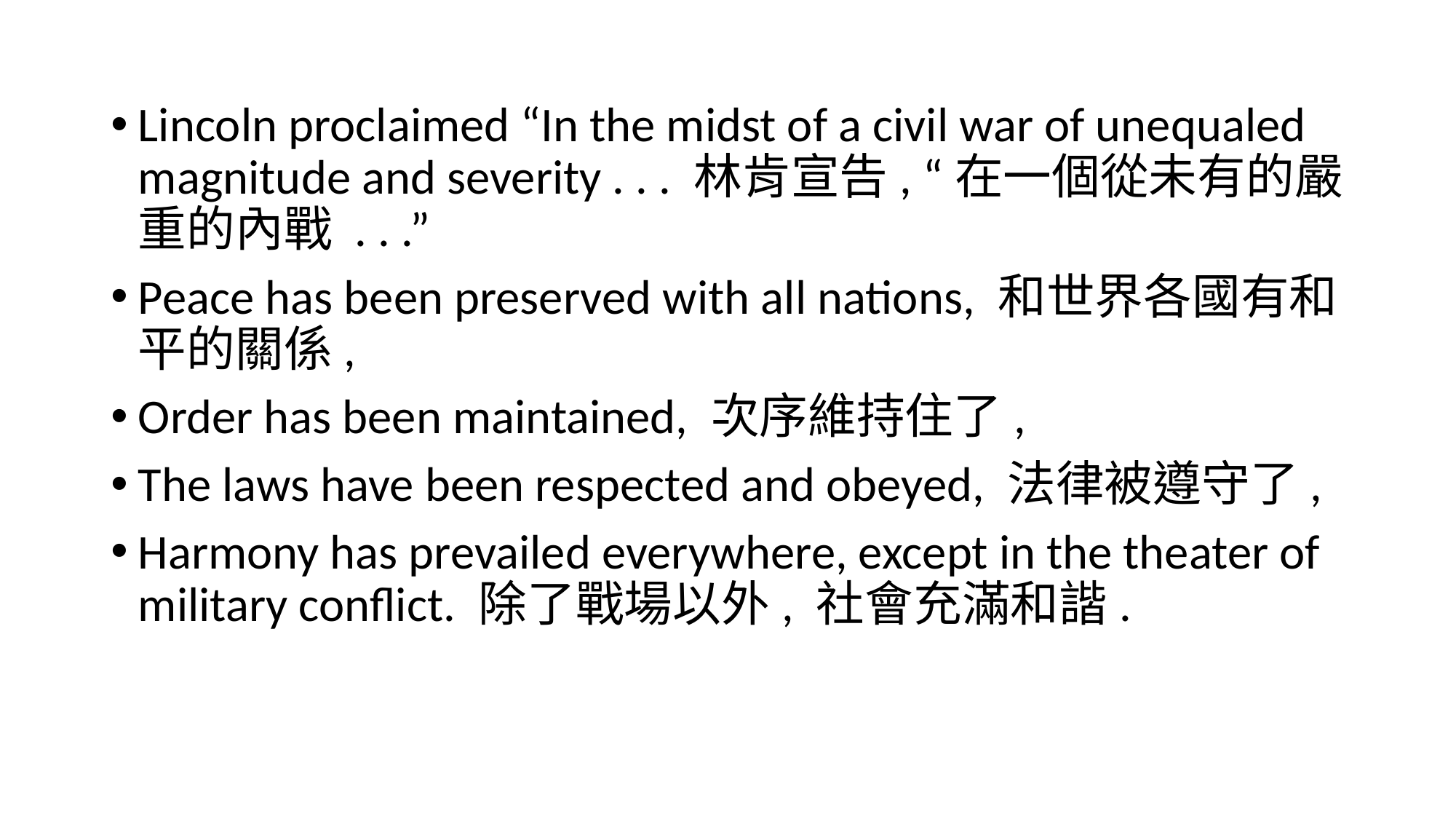

#
Lincoln proclaimed “In the midst of a civil war of unequaled magnitude and severity . . . 林肯宣告, “在一個從未有的嚴重的內戰 . . .”
Peace has been preserved with all nations, 和世界各國有和平的關係,
Order has been maintained, 次序維持住了,
The laws have been respected and obeyed, 法律被遵守了,
Harmony has prevailed everywhere, except in the theater of military conflict. 除了戰場以外, 社會充滿和諧.